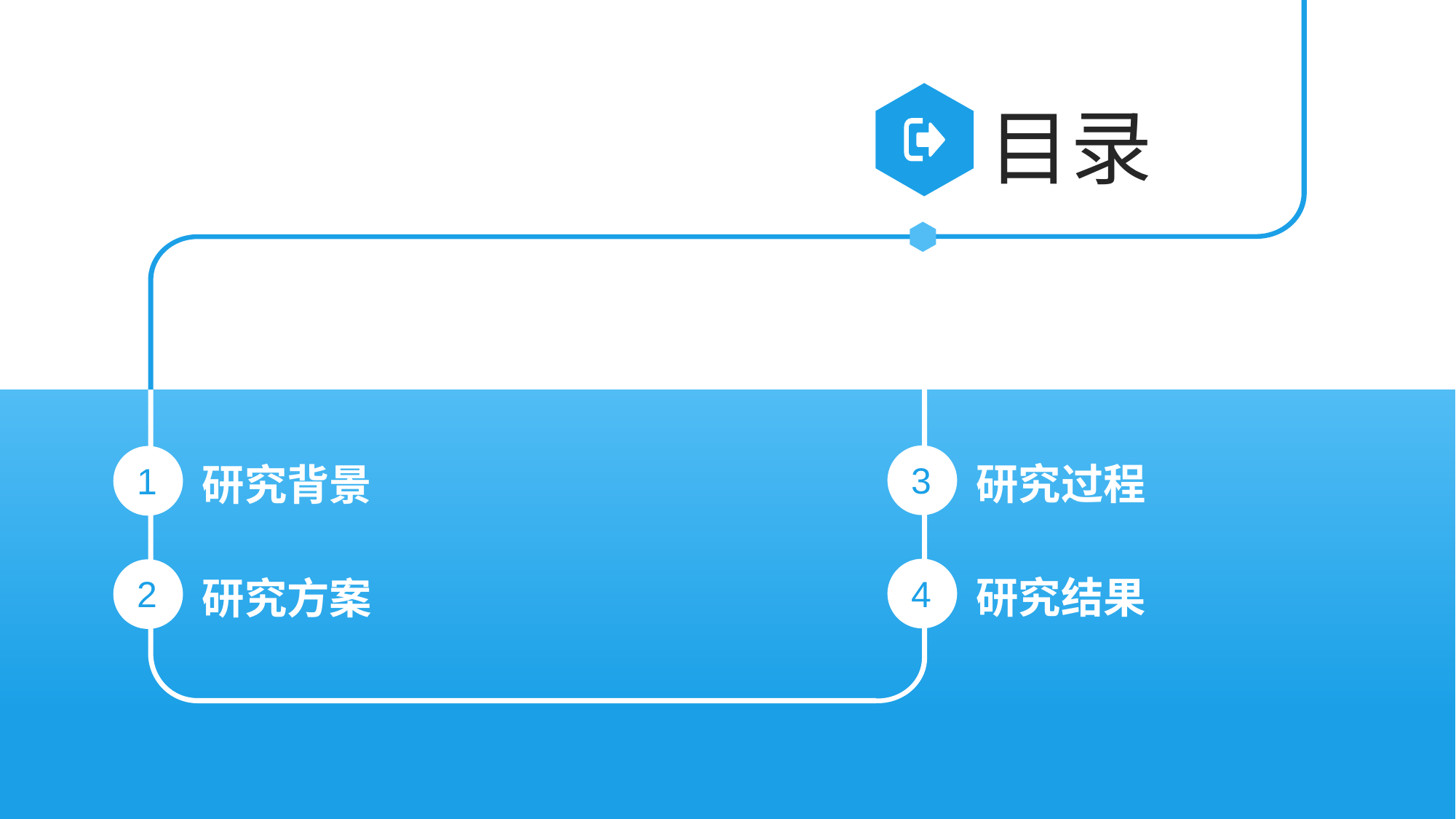

目录

3
研究过程

1
研究背景

4
研究结果

2
研究方案